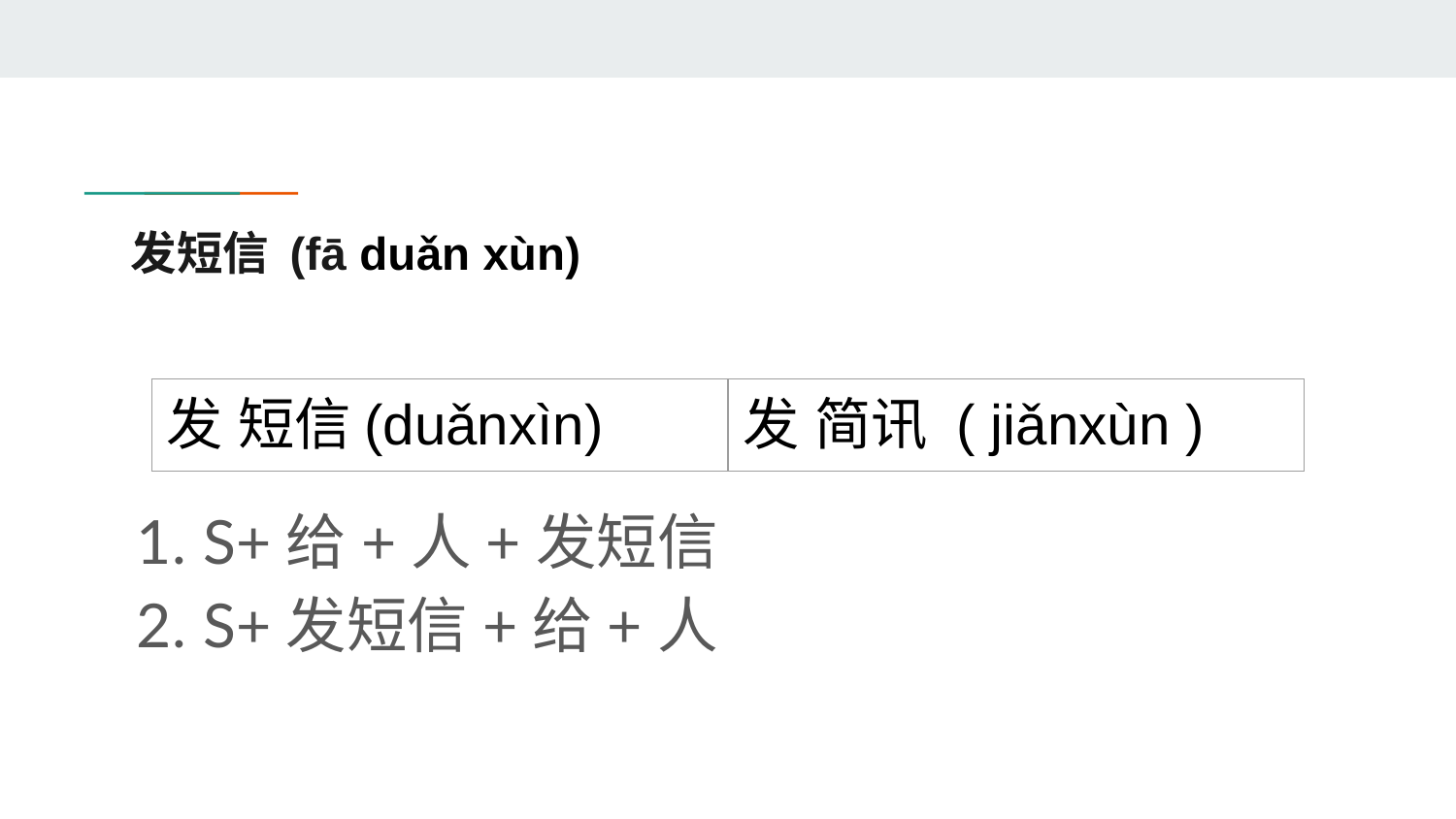

# 发短信 (fā duǎn xùn)
| 发 短信(duǎnxìn) | 发 简讯 ( jiǎnxùn ) |
| --- | --- |
S+给+人+发短信
S+发短信+给+人